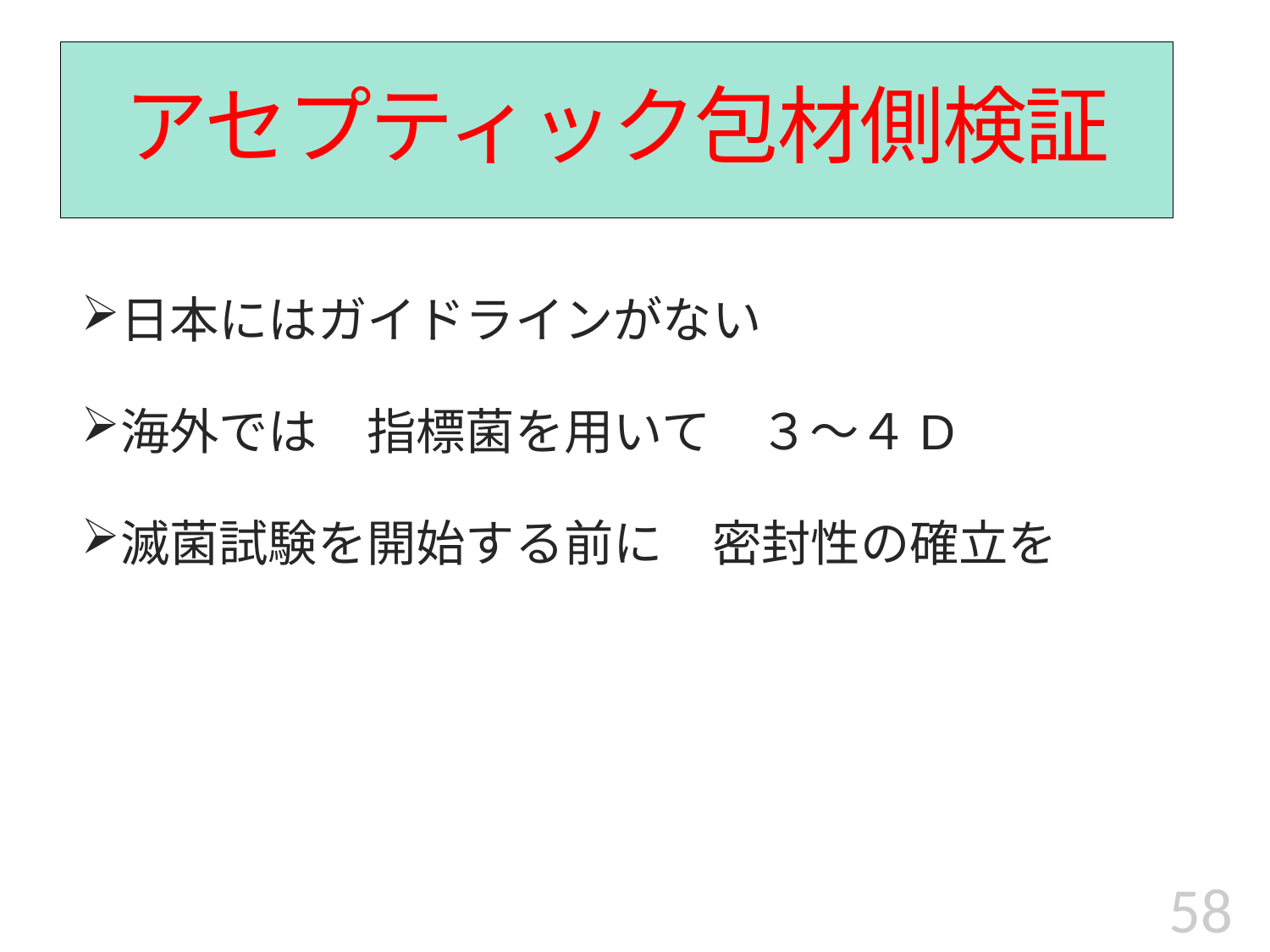

# アセプティック包材側検証
日本にはガイドラインがない
海外では　指標菌を用いて　３～４D
滅菌試験を開始する前に　密封性の確立を

58